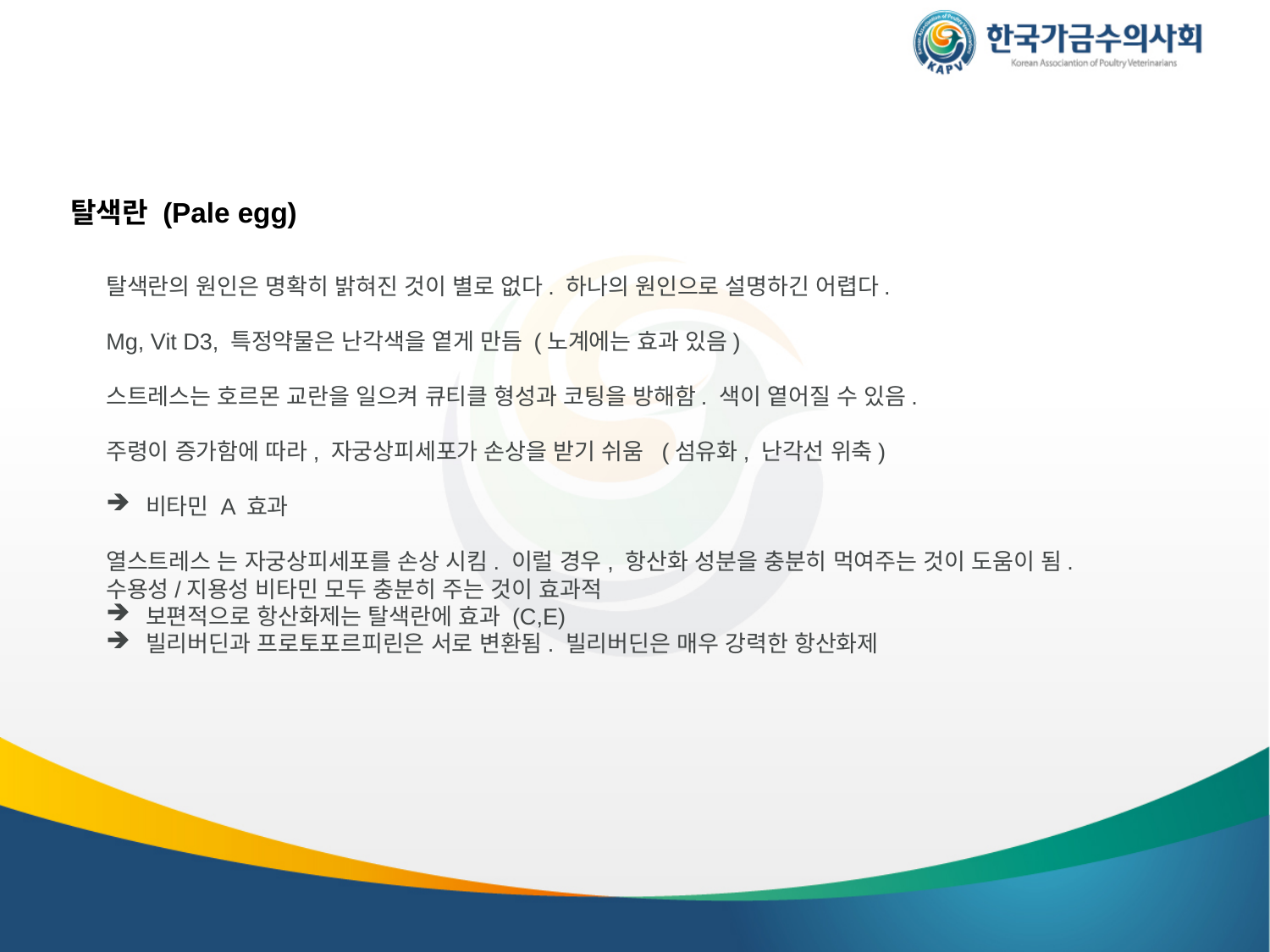

#
탈색란 (Pale egg)
탈색란의 원인은 명확히 밝혀진 것이 별로 없다. 하나의 원인으로 설명하긴 어렵다.

Mg, Vit D3, 특정약물은 난각색을 옅게 만듬 (노계에는 효과 있음)

스트레스는 호르몬 교란을 일으켜 큐티클 형성과 코팅을 방해함. 색이 옅어질 수 있음.

주령이 증가함에 따라, 자궁상피세포가 손상을 받기 쉬움  (섬유화, 난각선 위축)

비타민 A 효과

열스트레스 는 자궁상피세포를 손상 시킴. 이럴 경우, 항산화 성분을 충분히 먹여주는 것이 도움이 됨.
수용성/지용성 비타민 모두 충분히 주는 것이 효과적
보편적으로 항산화제는 탈색란에 효과 (C,E)
빌리버딘과 프로토포르피린은 서로 변환됨. 빌리버딘은 매우 강력한 항산화제